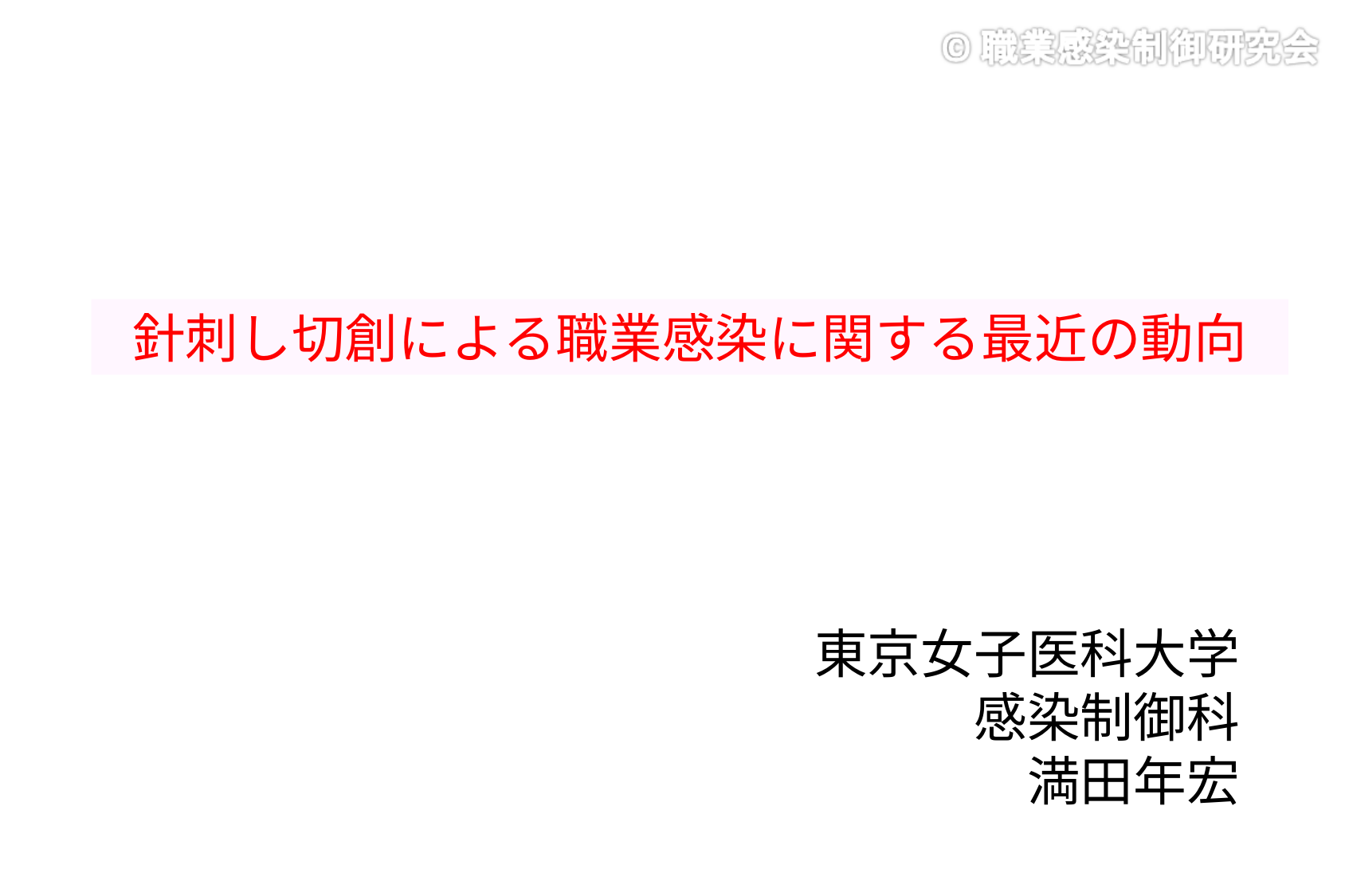

針刺し切創による職業感染に関する最近の動向
東京女子医科大学
感染制御科
満田年宏